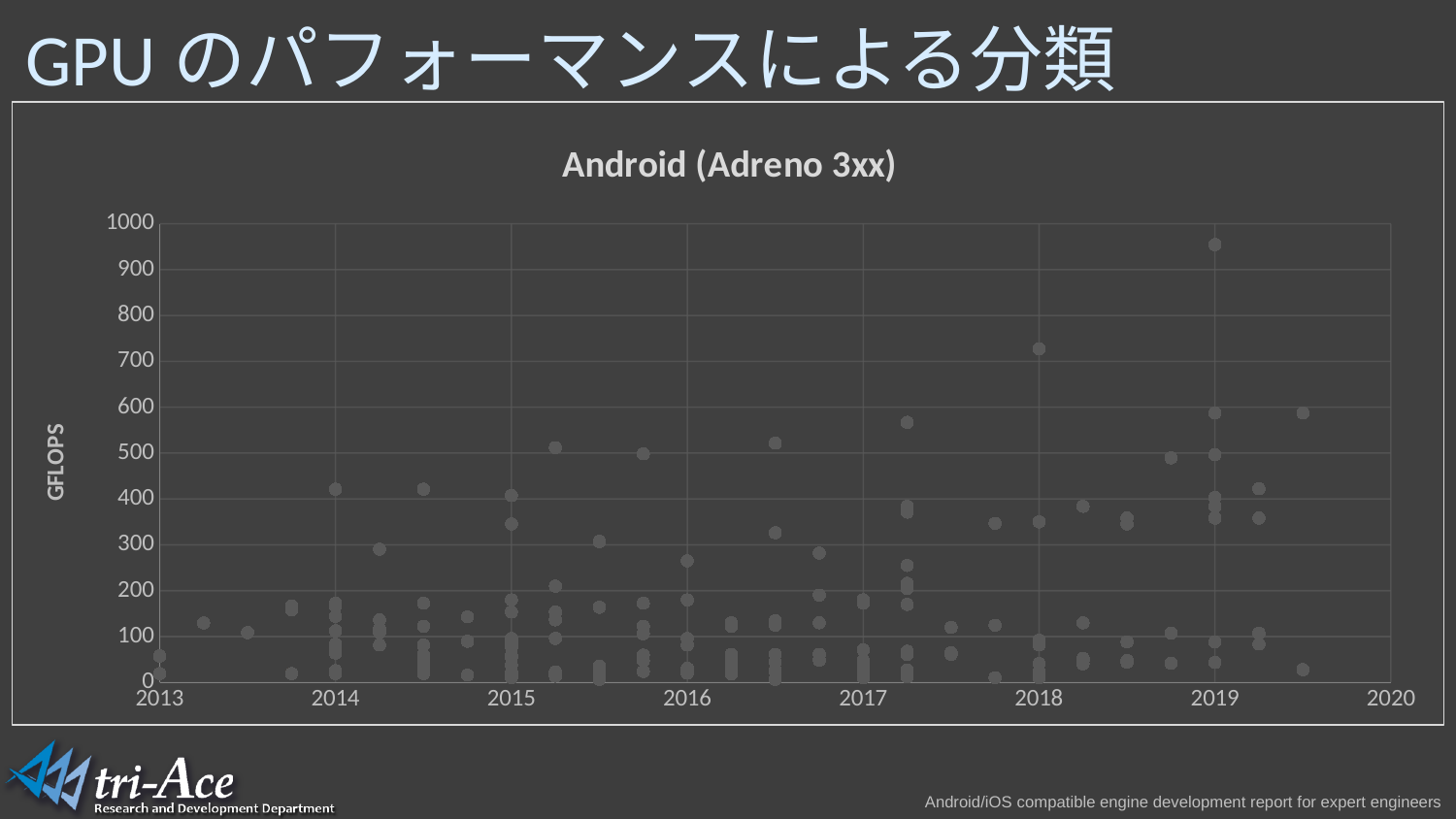

# GPUのパフォーマンスによる分類

### Chart: 　Android (Adreno 3xx)

| Category | Android SoC | Adreno 3xx |
|---|---|---|